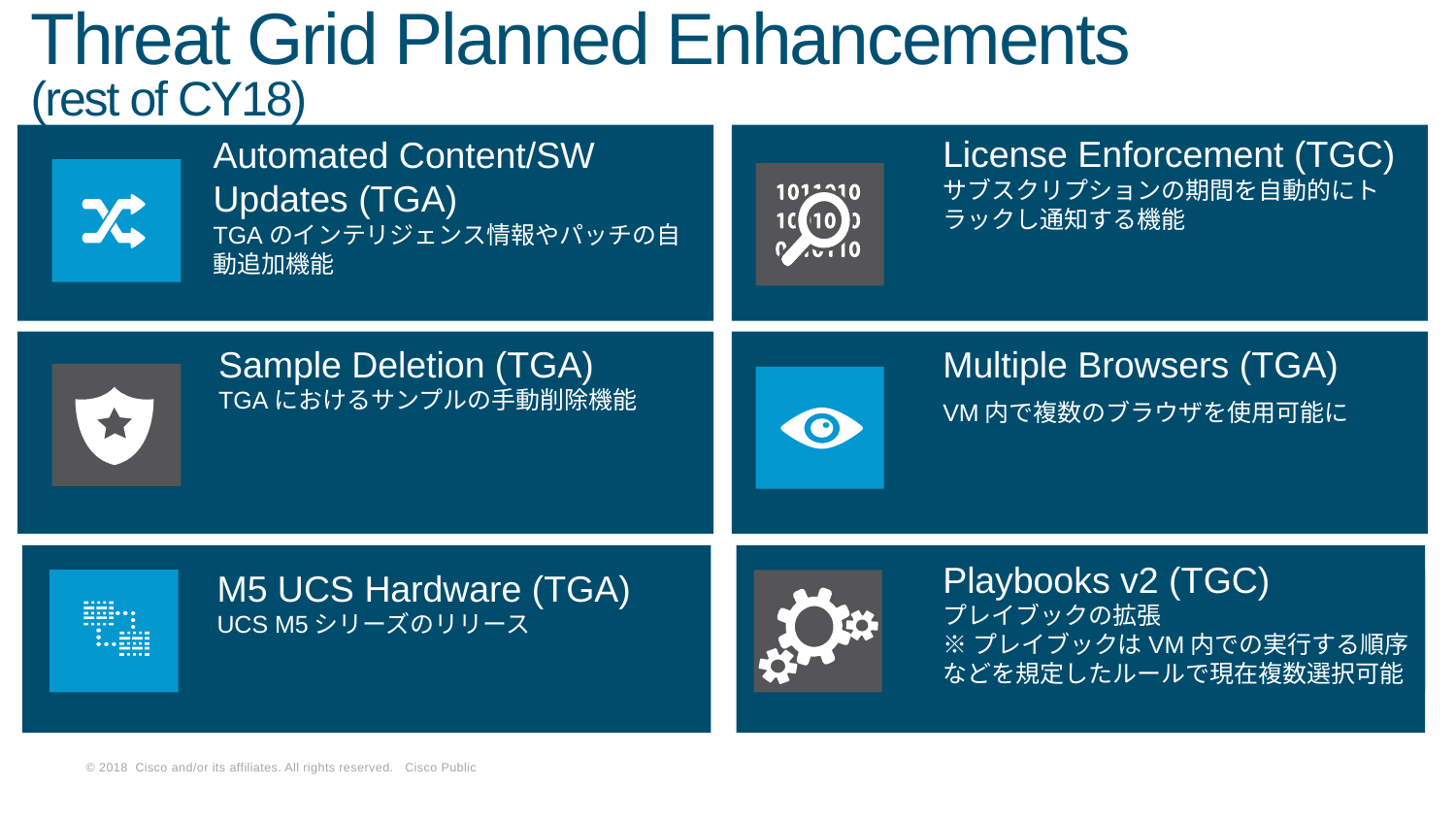

# Threat Grid Planned Enhancements (rest of CY18)
License Enforcement (TGC)
サブスクリプションの期間を自動的にトラックし通知する機能

Automated Content/SW Updates (TGA)
TGAのインテリジェンス情報やパッチの自動追加機能

Sample Deletion (TGA)
TGAにおけるサンプルの手動削除機能
Multiple Browsers (TGA)
VM内で複数のブラウザを使用可能に

Playbooks v2 (TGC)
プレイブックの拡張
※プレイブックはVM内での実行する順序などを規定したルールで現在複数選択可能
M5 UCS Hardware (TGA)
UCS M5シリーズのリリース